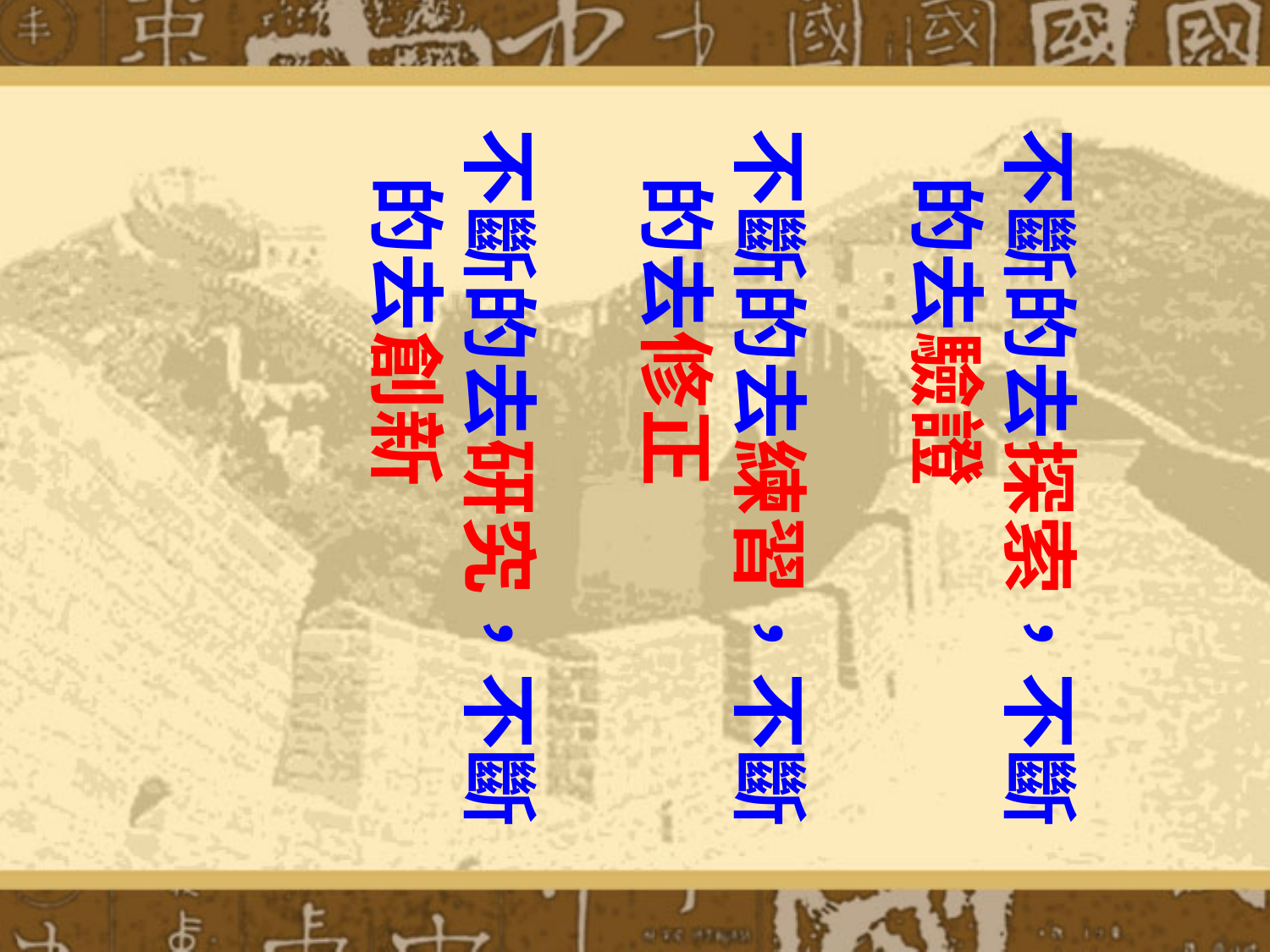

不斷的去研究，不斷的去創新
不斷的去探索，不斷的去驗證
不斷的去練習，不斷的去修正